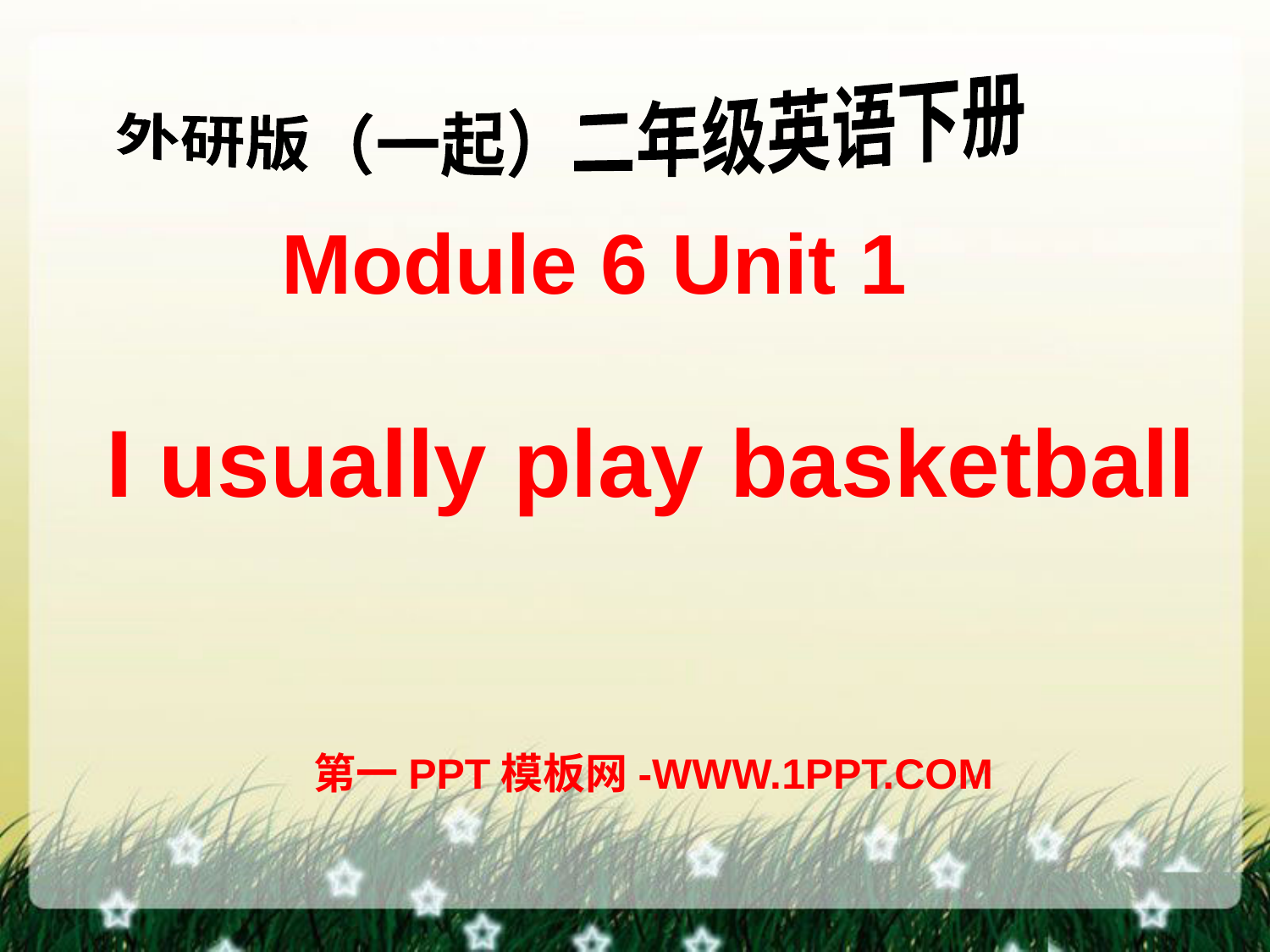

外研版（一起）二年级英语下册
Module 6 Unit 1
I usually play basketball
第一PPT模板网-WWW.1PPT.COM